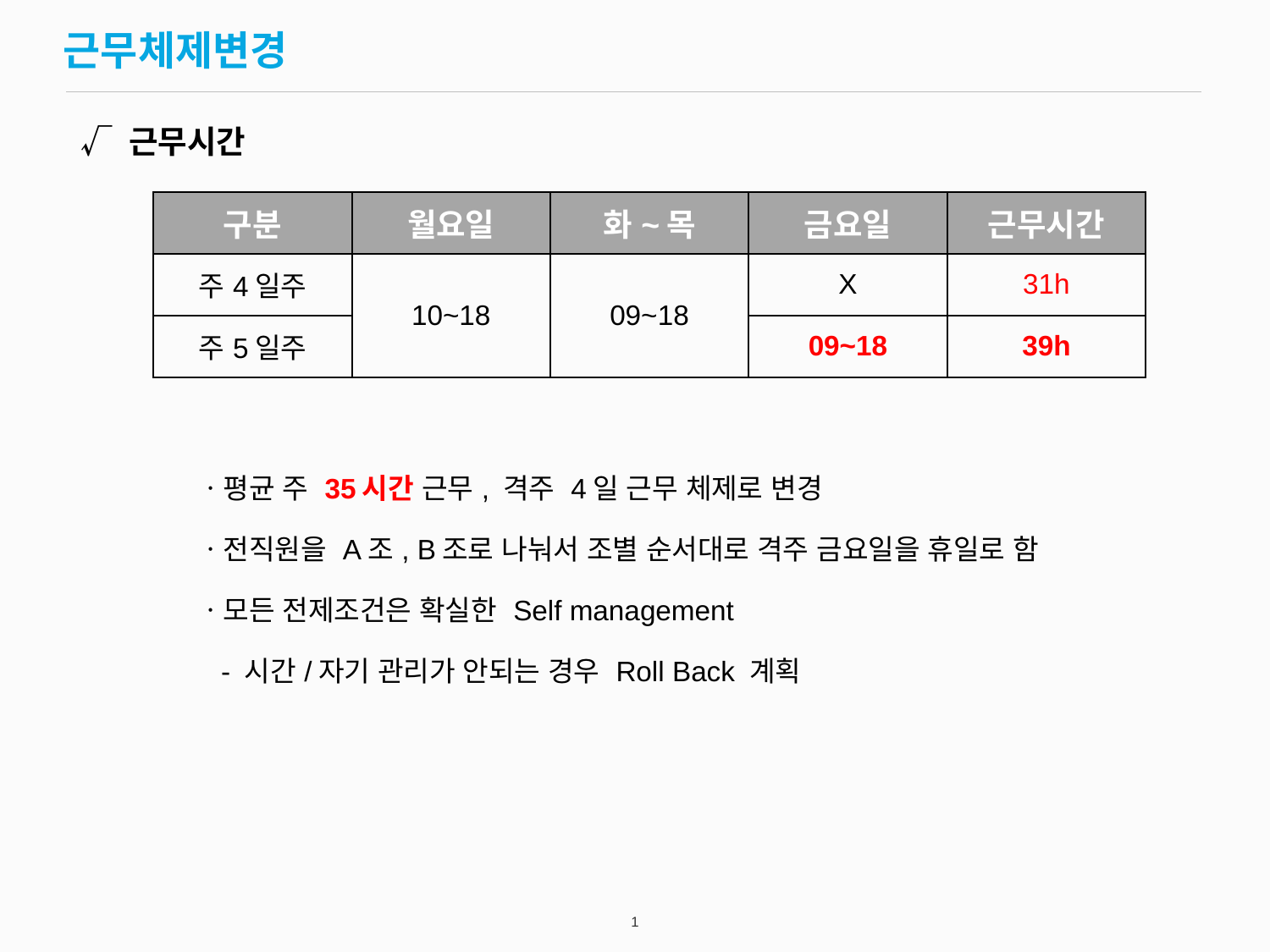

# 근무체제변경
 √ 근무시간
| 구분 | 월요일 | 화~목 | 금요일 | 근무시간 |
| --- | --- | --- | --- | --- |
| 주4일주 | 10~18 | 09~18 | X | 31h |
| 주5일주 |  |  | 09~18 | 39h |
ㆍ평균 주 35시간 근무, 격주 4일 근무 체제로 변경
ㆍ전직원을 A조, B조로 나눠서 조별 순서대로 격주 금요일을 휴일로 함
ㆍ모든 전제조건은 확실한 Self management
   - 시간/자기 관리가 안되는 경우 Roll Back 계획
1